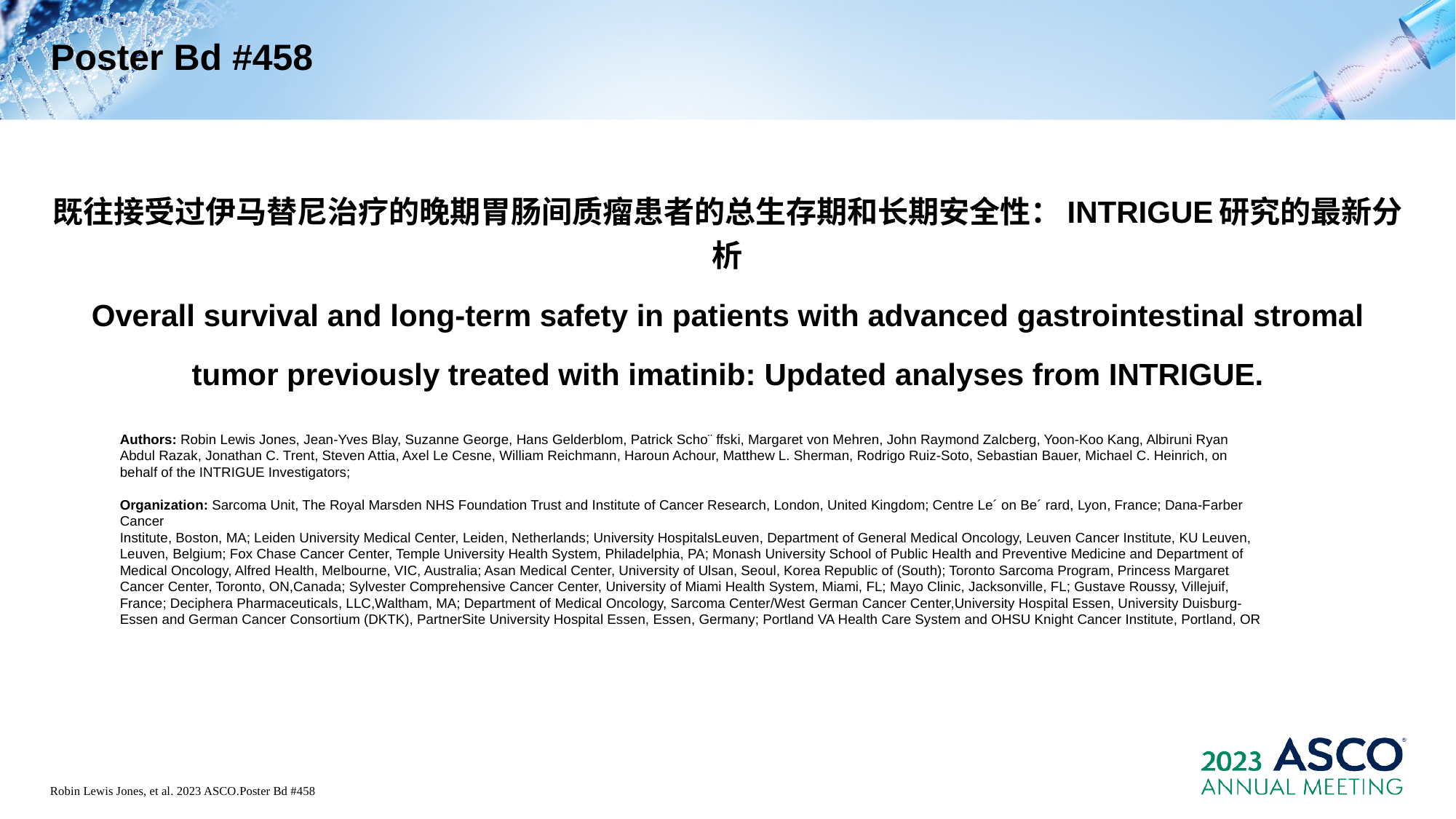

Poster Bd #458
既往接受过伊马替尼治疗的晚期胃肠间质瘤患者的总生存期和长期安全性：INTRIGUE研究的最新分析
Overall survival and long-term safety in patients with advanced gastrointestinal stromal
tumor previously treated with imatinib: Updated analyses from INTRIGUE.
Authors: Robin Lewis Jones, Jean-Yves Blay, Suzanne George, Hans Gelderblom, Patrick Scho¨ ffski, Margaret von Mehren, John Raymond Zalcberg, Yoon-Koo Kang, Albiruni Ryan Abdul Razak, Jonathan C. Trent, Steven Attia, Axel Le Cesne, William Reichmann, Haroun Achour, Matthew L. Sherman, Rodrigo Ruiz-Soto, Sebastian Bauer, Michael C. Heinrich, on behalf of the INTRIGUE Investigators;

Organization: Sarcoma Unit, The Royal Marsden NHS Foundation Trust and Institute of Cancer Research, London, United Kingdom; Centre Le´ on Be´ rard, Lyon, France; Dana-Farber Cancer
Institute, Boston, MA; Leiden University Medical Center, Leiden, Netherlands; University HospitalsLeuven, Department of General Medical Oncology, Leuven Cancer Institute, KU Leuven, Leuven, Belgium; Fox Chase Cancer Center, Temple University Health System, Philadelphia, PA; Monash University School of Public Health and Preventive Medicine and Department of Medical Oncology, Alfred Health, Melbourne, VIC, Australia; Asan Medical Center, University of Ulsan, Seoul, Korea Republic of (South); Toronto Sarcoma Program, Princess Margaret Cancer Center, Toronto, ON,Canada; Sylvester Comprehensive Cancer Center, University of Miami Health System, Miami, FL; Mayo Clinic, Jacksonville, FL; Gustave Roussy, Villejuif, France; Deciphera Pharmaceuticals, LLC,Waltham, MA; Department of Medical Oncology, Sarcoma Center/West German Cancer Center,University Hospital Essen, University Duisburg-Essen and German Cancer Consortium (DKTK), PartnerSite University Hospital Essen, Essen, Germany; Portland VA Health Care System and OHSU Knight Cancer Institute, Portland, OR
Robin Lewis Jones, et al. 2023 ASCO.Poster Bd #458